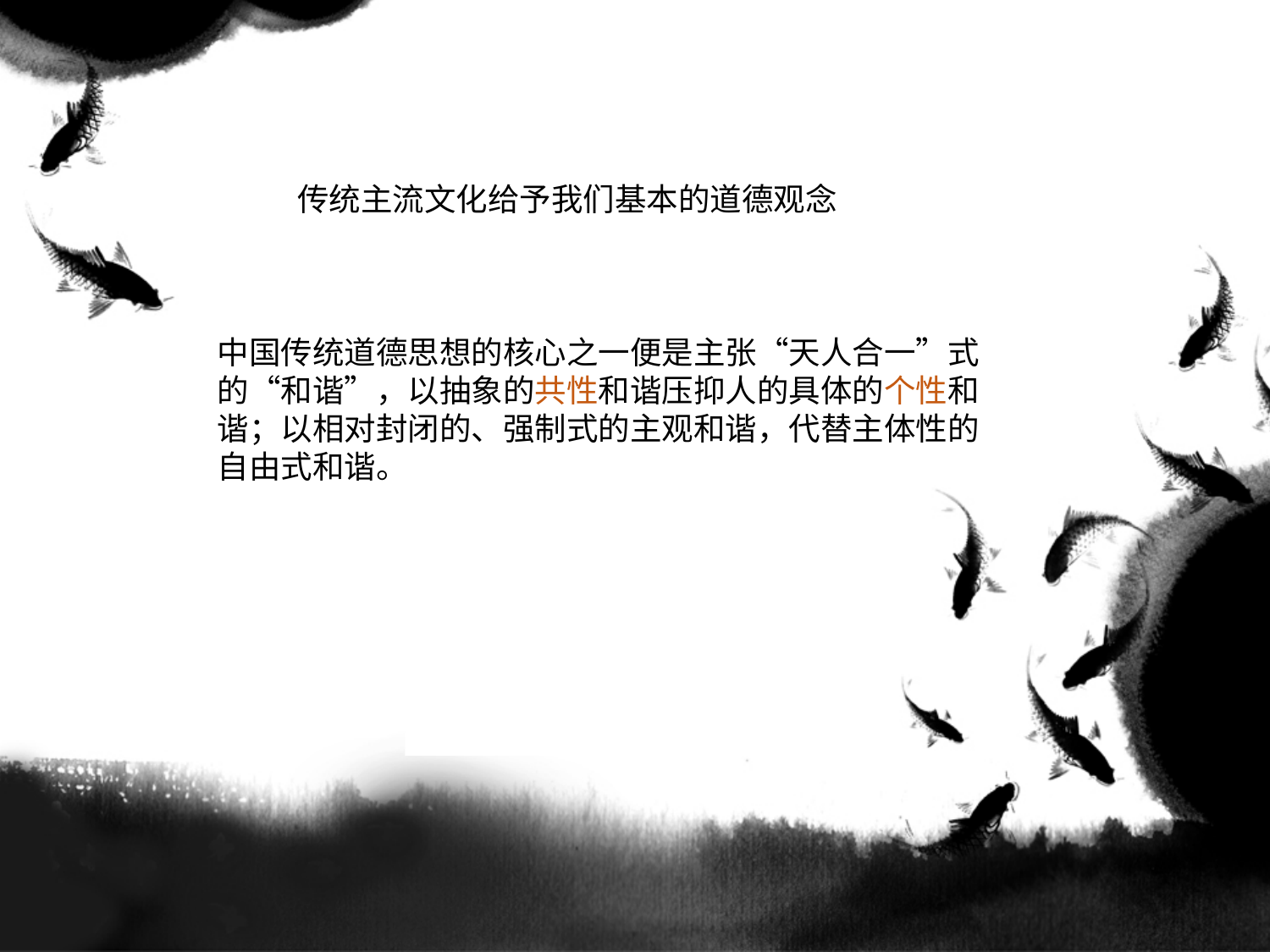

传统主流文化给予我们基本的道德观念
中国传统道德思想的核心之一便是主张“天人合一”式的“和谐”，以抽象的共性和谐压抑人的具体的个性和谐；以相对封闭的、强制式的主观和谐，代替主体性的自由式和谐。